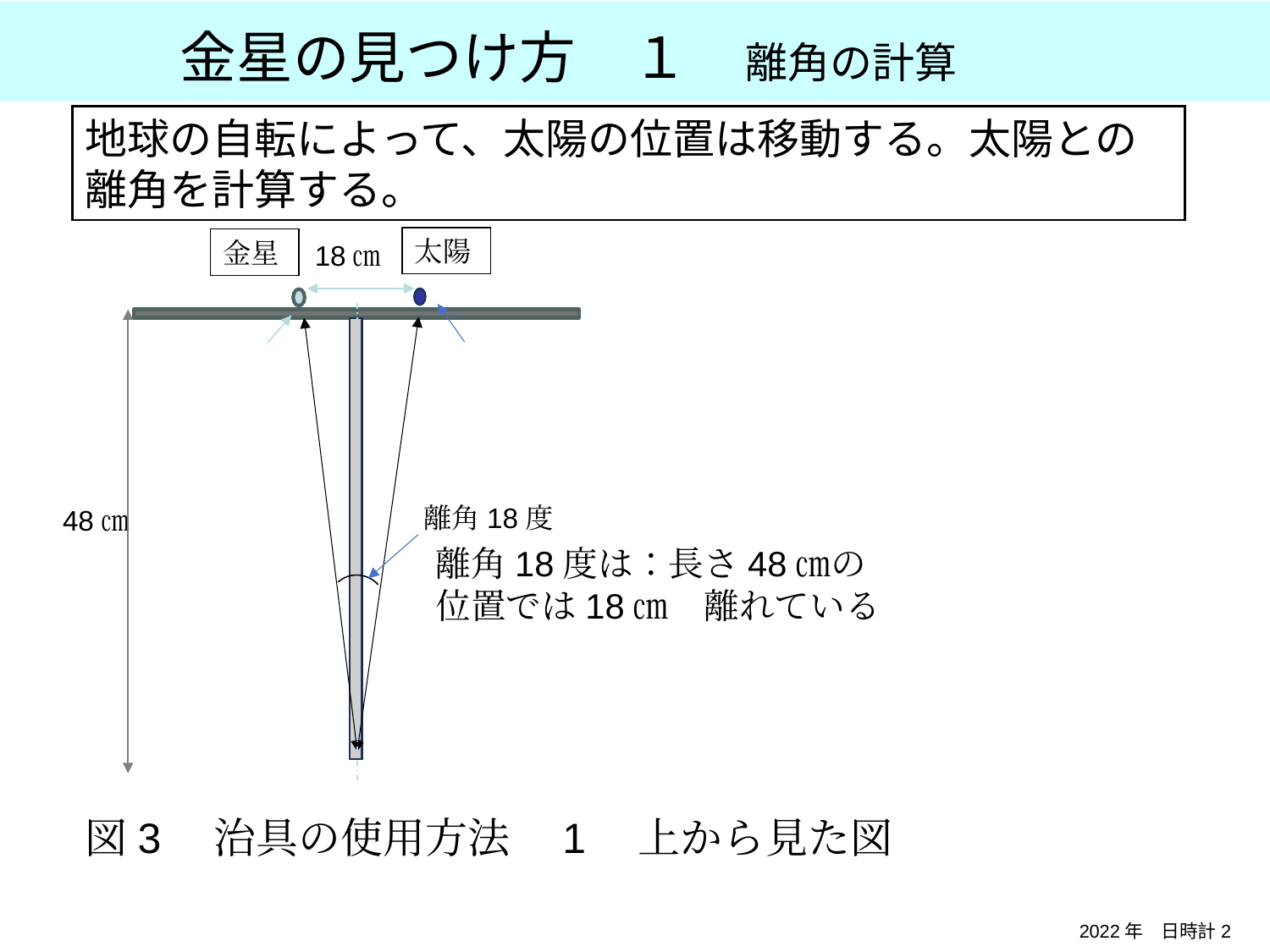

金星の見つけ方　１　離角の計算
地球の自転によって、太陽の位置は移動する。太陽との離角を計算する。
太陽
金星
18㎝

離角18度
48㎝
離角18度は：長さ48㎝の
位置では18㎝　離れている
図3　治具の使用方法　1　上から見た図
2022年　日時計2